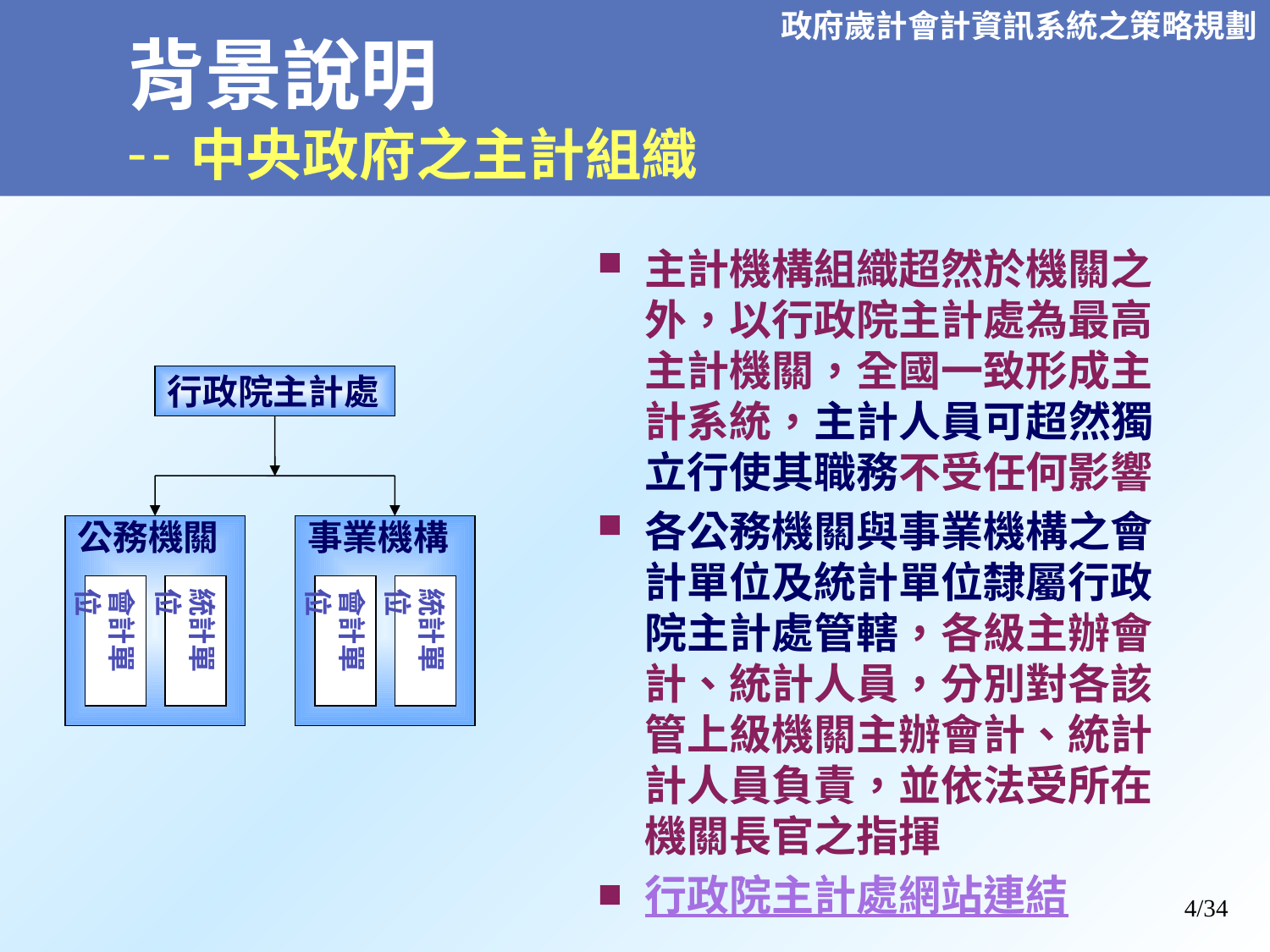

# 背景說明 --中央政府之主計組織
主計機構組織超然於機關之外，以行政院主計處為最高主計機關，全國一致形成主計系統，主計人員可超然獨立行使其職務不受任何影響
各公務機關與事業機構之會計單位及統計單位隸屬行政院主計處管轄，各級主辦會計、統計人員，分別對各該管上級機關主辦會計、統計計人員負責，並依法受所在機關長官之指揮
行政院主計處網站連結
行政院主計處

公務機關

事業機構

會計單位
統計單位
會計單位
統計單位
4/34